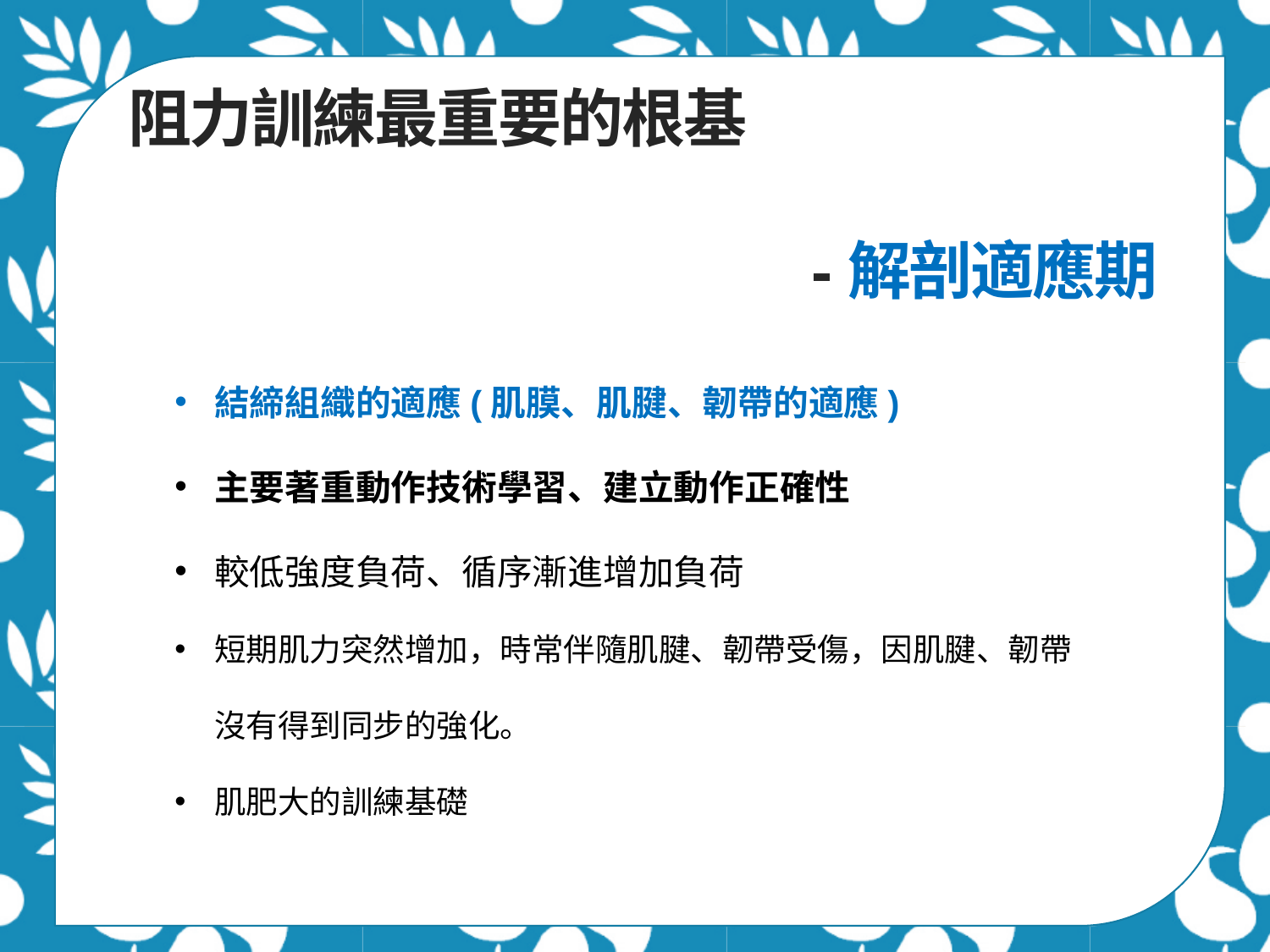

阻力訓練最重要的根基
                                          -解剖適應期
結締組織的適應(肌膜、肌腱、韌帶的適應)
主要著重動作技術學習、建立動作正確性
較低強度負荷、循序漸進增加負荷
短期肌力突然增加，時常伴隨肌腱、韌帶受傷，因肌腱、韌帶沒有得到同步的強化。
肌肥大的訓練基礎